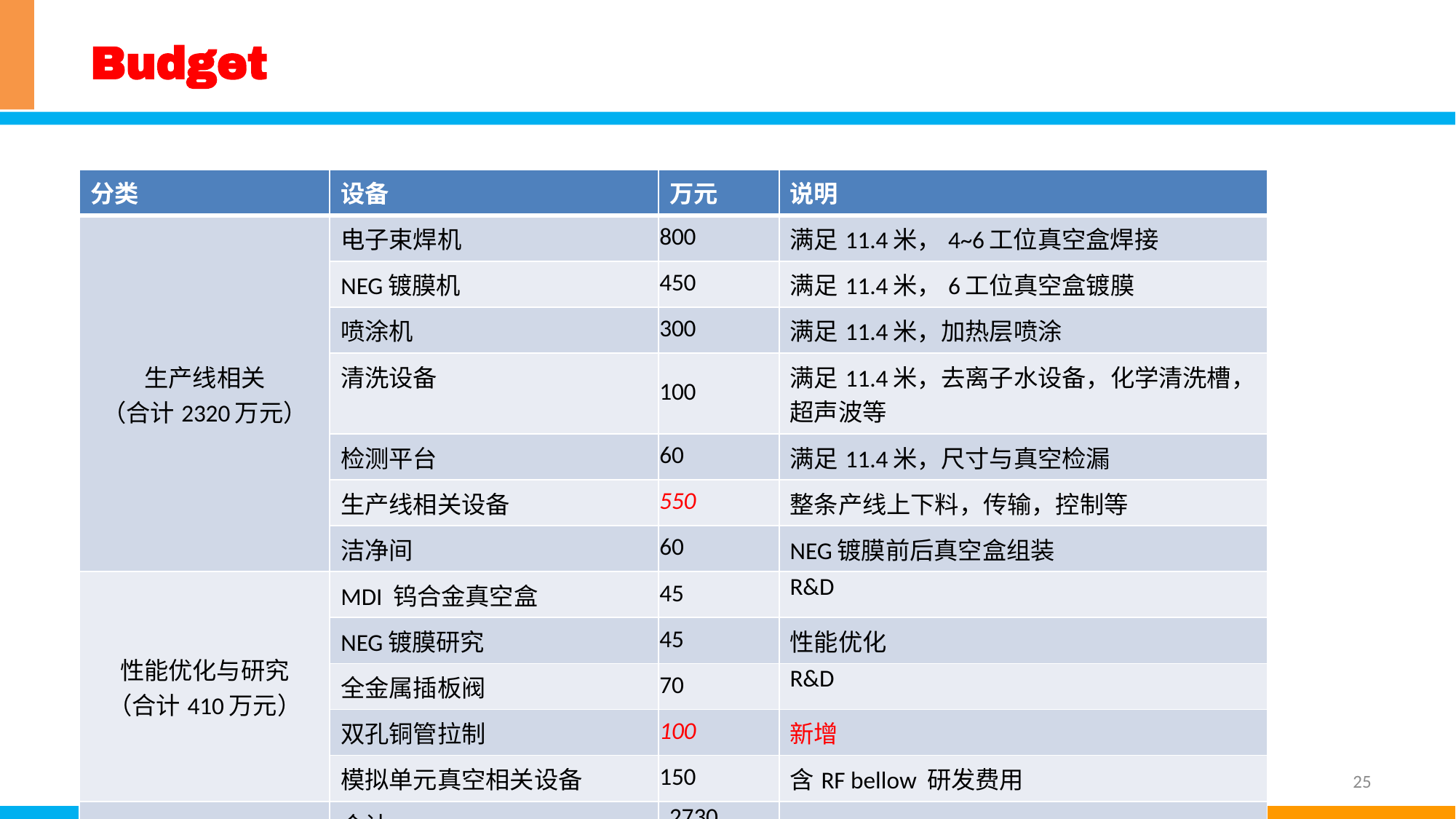

# Budget
| 分类 | 设备 | 万元 | 说明 |
| --- | --- | --- | --- |
| 生产线相关 （合计2320万元） | 电子束焊机 | 800 | 满足11.4米，4~6工位真空盒焊接 |
|  | NEG镀膜机 | 450 | 满足11.4米，6工位真空盒镀膜 |
|  | 喷涂机 | 300 | 满足11.4米，加热层喷涂 |
|  | 清洗设备 | 100 | 满足11.4米，去离子水设备，化学清洗槽，超声波等 |
|  | 检测平台 | 60 | 满足11.4米，尺寸与真空检漏 |
|  | 生产线相关设备 | 550 | 整条产线上下料，传输，控制等 |
|  | 洁净间 | 60 | NEG镀膜前后真空盒组装 |
| 性能优化与研究 （合计410万元） | MDI 钨合金真空盒 | 45 | R&D |
|  | NEG镀膜研究 | 45 | 性能优化 |
|  | 全金属插板阀 | 70 | R&D |
|  | 双孔铜管拉制 | 100 | 新增 |
|  | 模拟单元真空相关设备 | 150 | 含RF bellow 研发费用 |
|  | 合计 | 2730 |  |
25